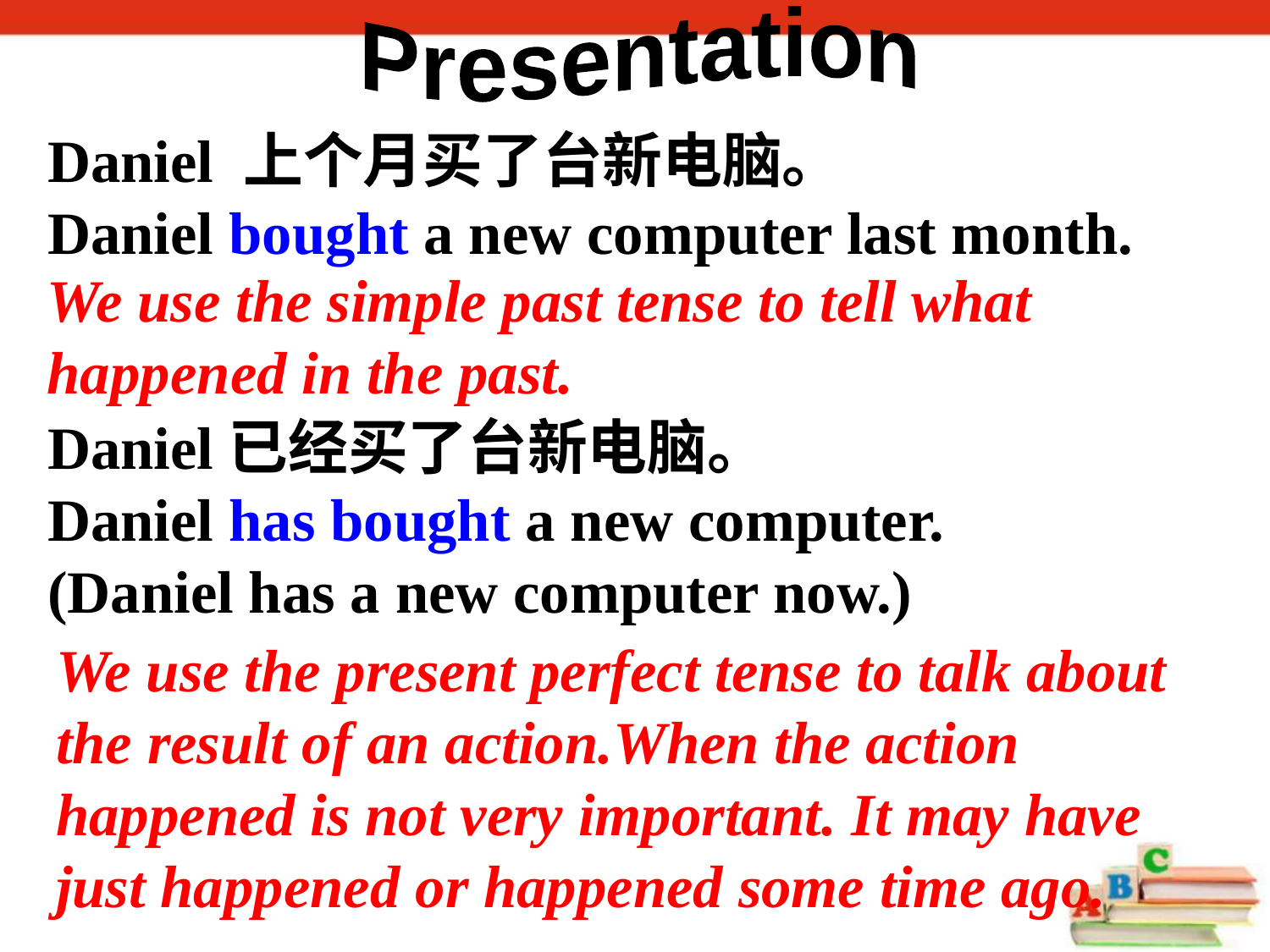

Presentation
Daniel 上个月买了台新电脑。
Daniel bought a new computer last month.

Daniel已经买了台新电脑。
Daniel has bought a new computer.
(Daniel has a new computer now.)
We use the simple past tense to tell what happened in the past.
We use the present perfect tense to talk about the result of an action.When the action happened is not very important. It may have just happened or happened some time ago.